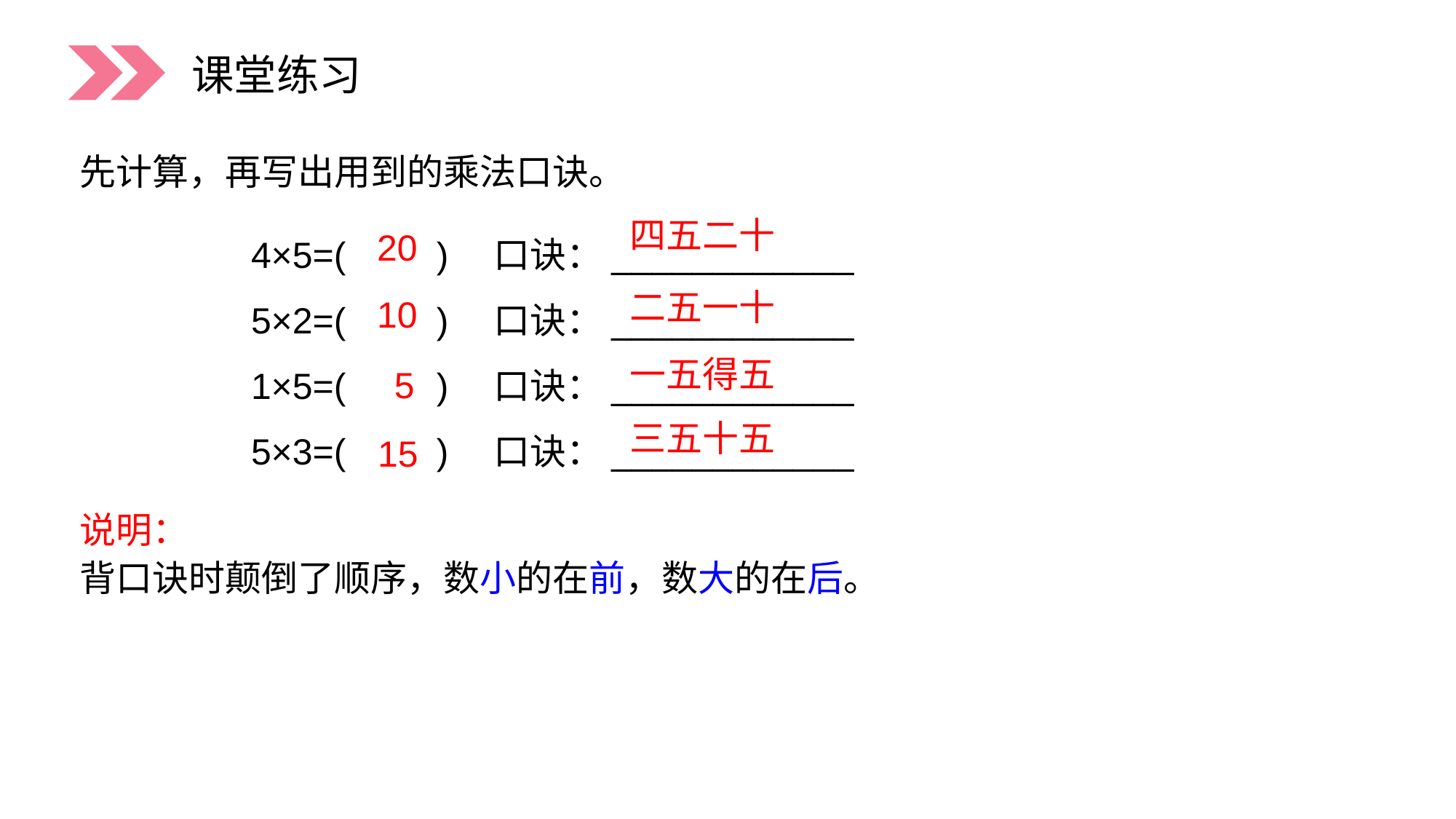

课堂练习
先计算，再写出用到的乘法口诀。
4×5=(　　)　口诀：____________
5×2=(　　)　口诀：____________
1×5=(　　)　口诀：____________
5×3=(　　)　口诀：____________
四五二十
20

二五一十
10
一五得五
5
三五十五
15
说明：
背口诀时颠倒了顺序，数小的在前，数大的在后。